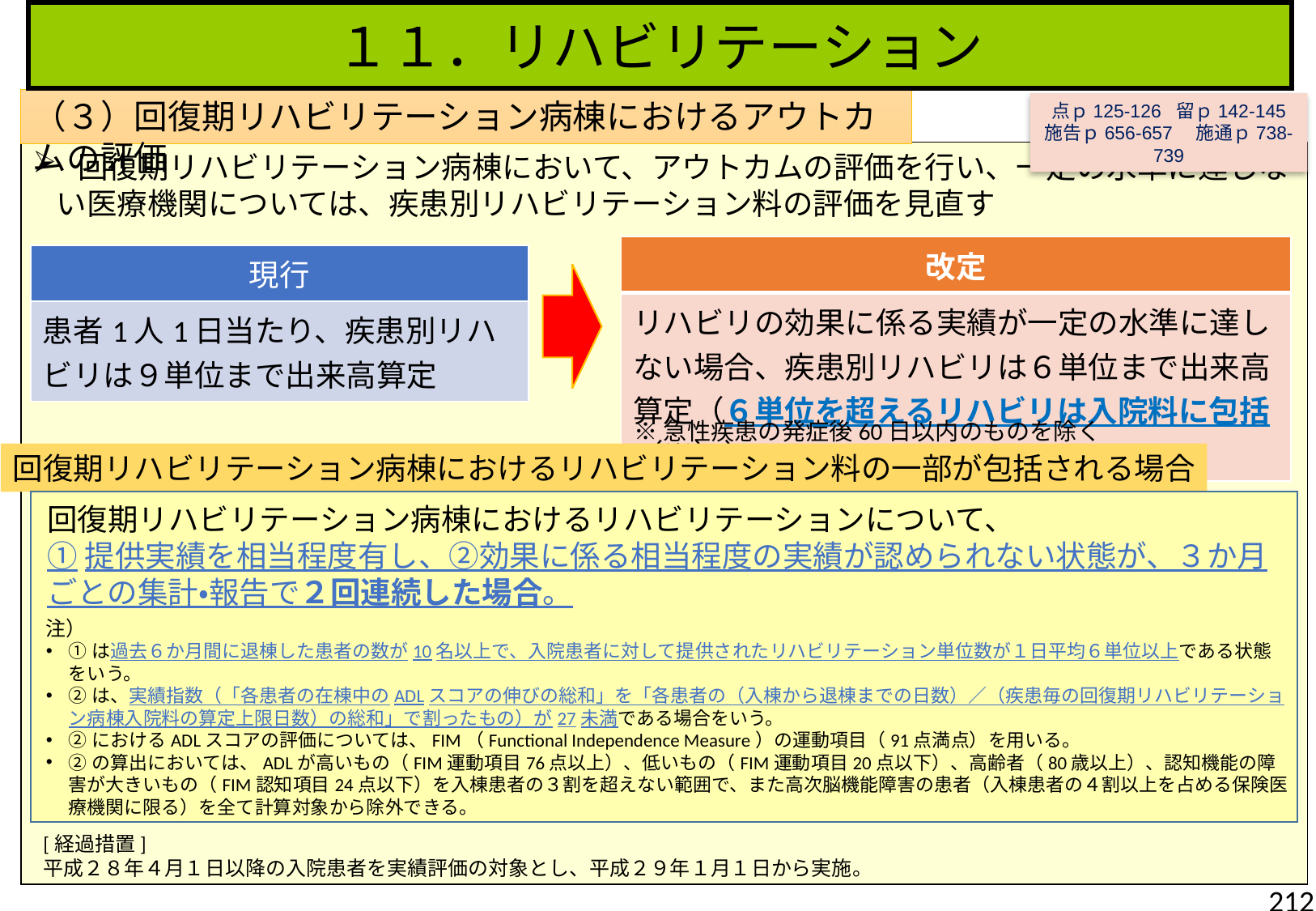

１１．リハビリテーション
（３）回復期リハビリテーション病棟におけるアウトカムの評価
点ｐ125-126  留ｐ142-145
施告ｐ656-657　施通ｐ738-739
  回復期リハビリテーション病棟において、アウトカムの評価を行い、一定の水準に達しない医療機関については、疾患別リハビリテーション料の評価を見直す
| 改定 |
| --- |
| リハビリの効果に係る実績が一定の水準に達しない場合、疾患別リハビリは６単位まで出来高算定（６単位を超えるリハビリは入院料に包括（※）） |
| 現行 |
| --- |
| 患者1人1日当たり、疾患別リハビリは９単位まで出来高算定 |

※急性疾患の発症後60日以内のものを除く
回復期リハビリテーション病棟におけるリハビリテーション料の一部が包括される場合

回復期リハビリテーション病棟におけるリハビリテーションについて、
①提供実績を相当程度有し、②効果に係る相当程度の実績が認められない状態が、３か月ごとの集計・報告で２回連続した場合。
注）
①は過去６か月間に退棟した患者の数が10名以上で、入院患者に対して提供されたリハビリテーション単位数が１日平均６単位以上である状態をいう。
②は、実績指数（「各患者の在棟中のADLスコアの伸びの総和」を「各患者の（入棟から退棟までの日数）／（疾患毎の回復期リハビリテーション病棟入院料の算定上限日数）の総和」で割ったもの）が27未満である場合をいう。
②におけるADLスコアの評価については、FIM（Functional Independence Measure）の運動項目（91点満点）を用いる。
②の算出においては、ADLが高いもの（FIM運動項目76点以上）、低いもの（FIM運動項目20点以下）、高齢者（80歳以上）、認知機能の障害が大きいもの（FIM認知項目24点以下）を入棟患者の３割を超えない範囲で、また高次脳機能障害の患者（入棟患者の４割以上を占める保険医療機関に限る）を全て計算対象から除外できる。
[経過措置]
平成２８年４月１日以降の入院患者を実績評価の対象とし、平成２９年１月１日から実施。
212